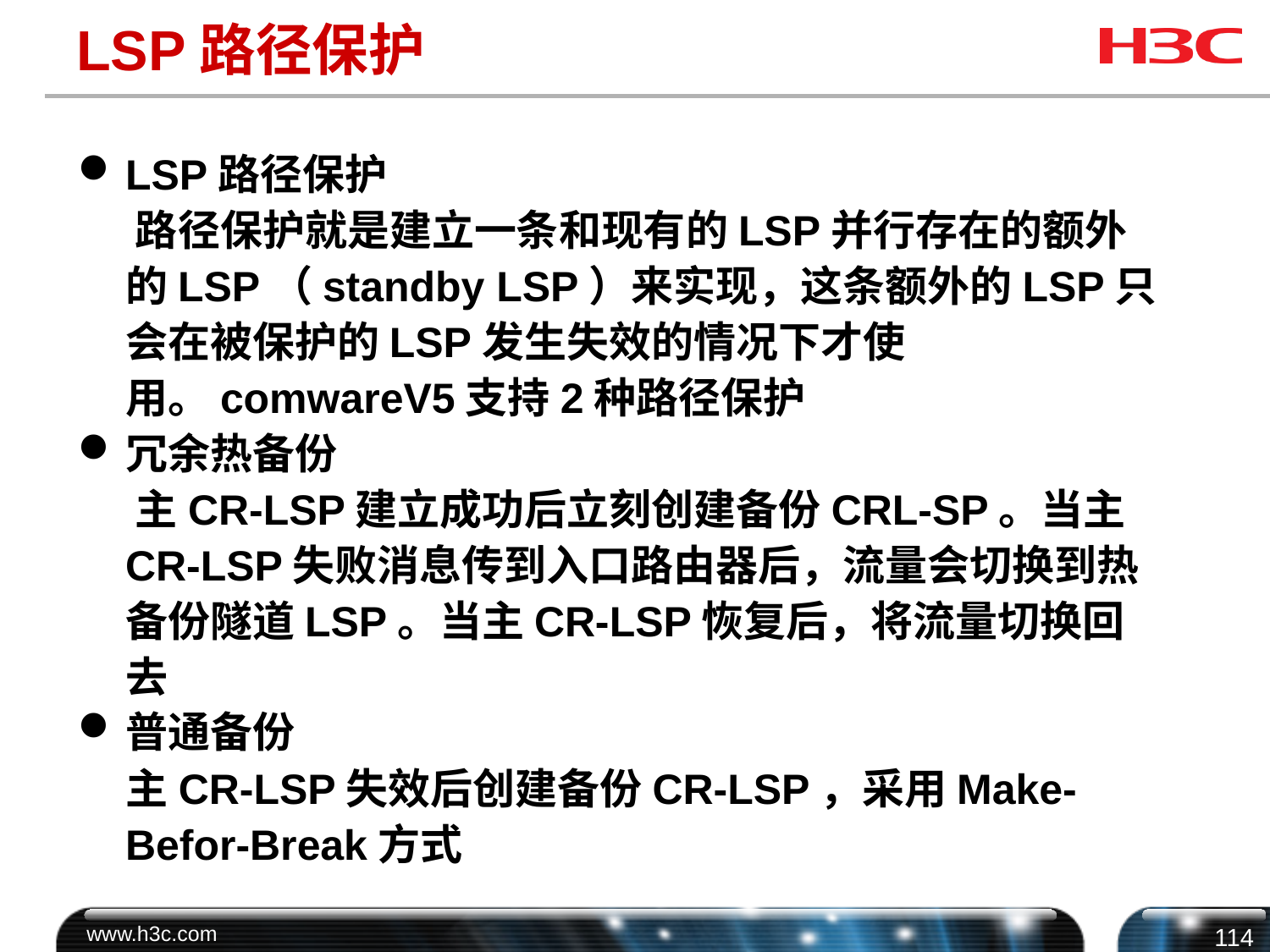

# LSP路径保护
LSP路径保护
     路径保护就是建立一条和现有的LSP并行存在的额外的LSP（standby LSP）来实现，这条额外的LSP只会在被保护的LSP发生失效的情况下才使用。comwareV5支持2种路径保护
冗余热备份
     主CR-LSP建立成功后立刻创建备份CRL-SP。当主CR-LSP失败消息传到入口路由器后，流量会切换到热备份隧道LSP。当主CR-LSP恢复后，将流量切换回去
普通备份
    主CR-LSP失效后创建备份CR-LSP，采用Make-Befor-Break方式